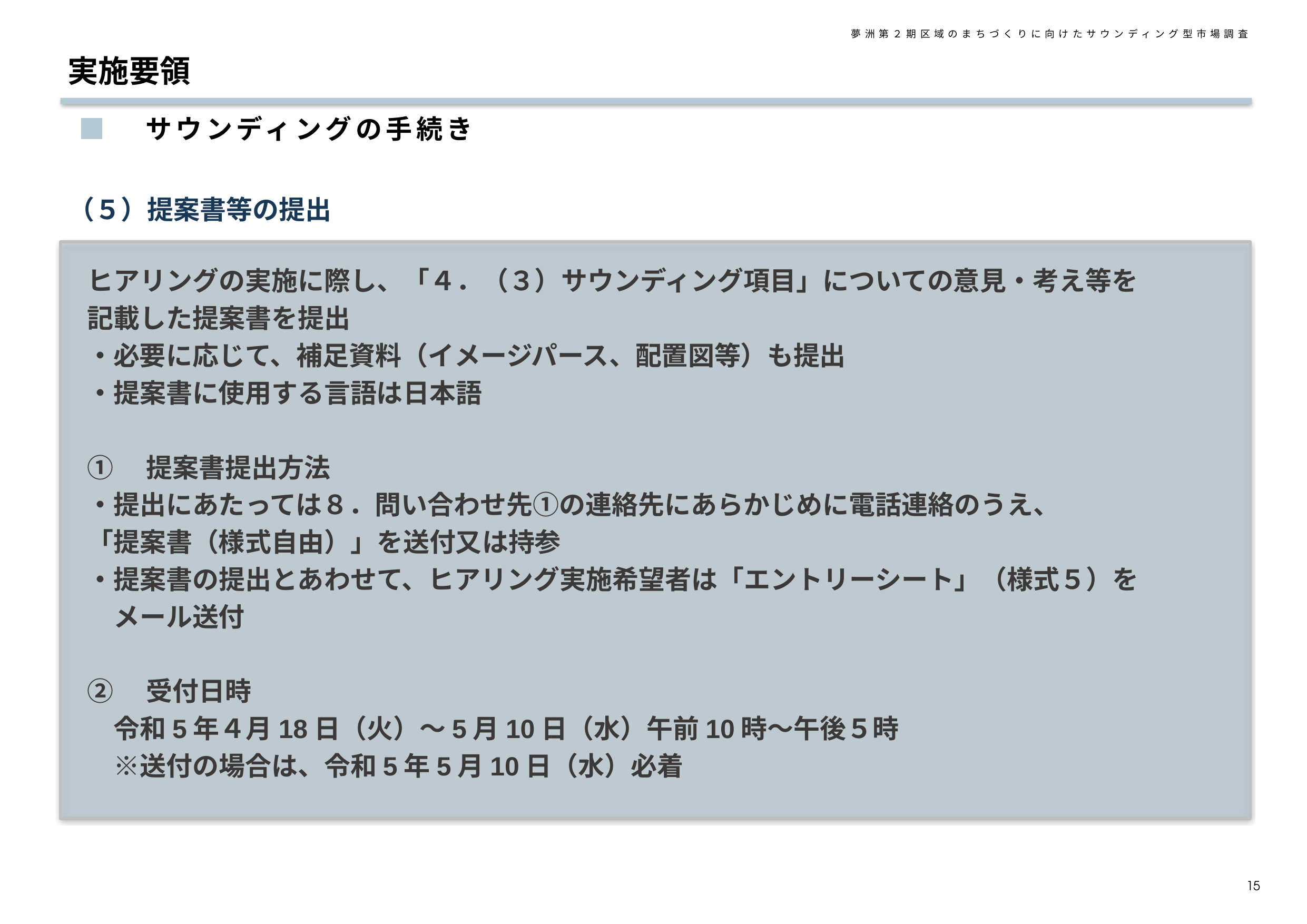

夢洲第２期区域のまちづくりに向けたサウンディング型市場調査
実施要領

■　サウンディングの手続き
（５）提案書等の提出

ヒアリングの実施に際し、「４．（３）サウンディング項目」についての意見・考え等を
記載した提案書を提出
・必要に応じて、補足資料（イメージパース、配置図等）も提出
・提案書に使用する言語は日本語

①　提案書提出方法
・提出にあたっては８．問い合わせ先①の連絡先にあらかじめに電話連絡のうえ、
「提案書（様式自由）」を送付又は持参
・提案書の提出とあわせて、ヒアリング実施希望者は「エントリーシート」（様式５）を
　メール送付

②　受付日時
　令和5年４月18日（火）～5月10日（水）午前10時～午後５時
　※送付の場合は、令和5年5月10日（水）必着
15